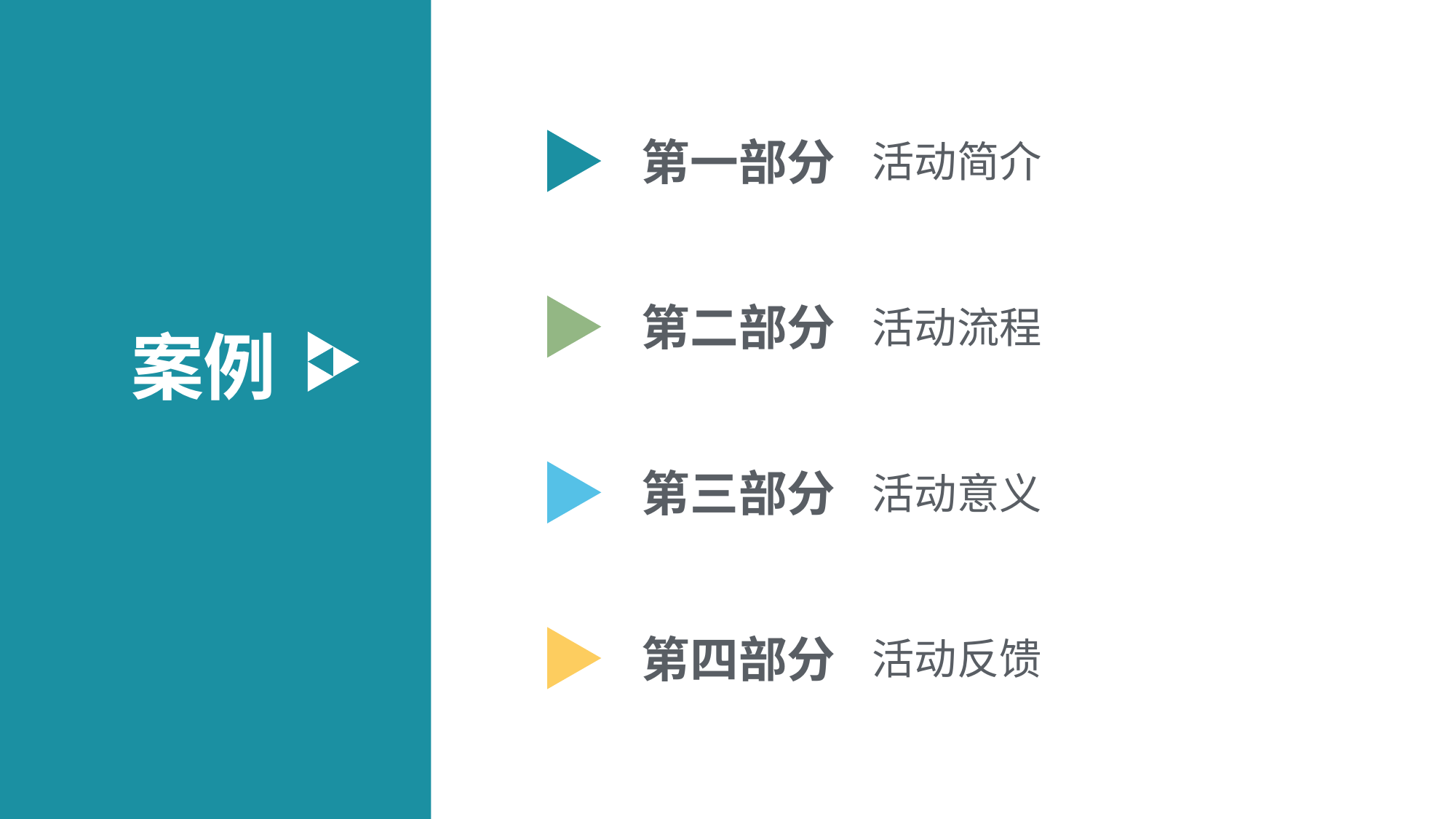

第一部分
活动简介

第二部分
活动流程

案例

第三部分
活动意义

第四部分
活动反馈